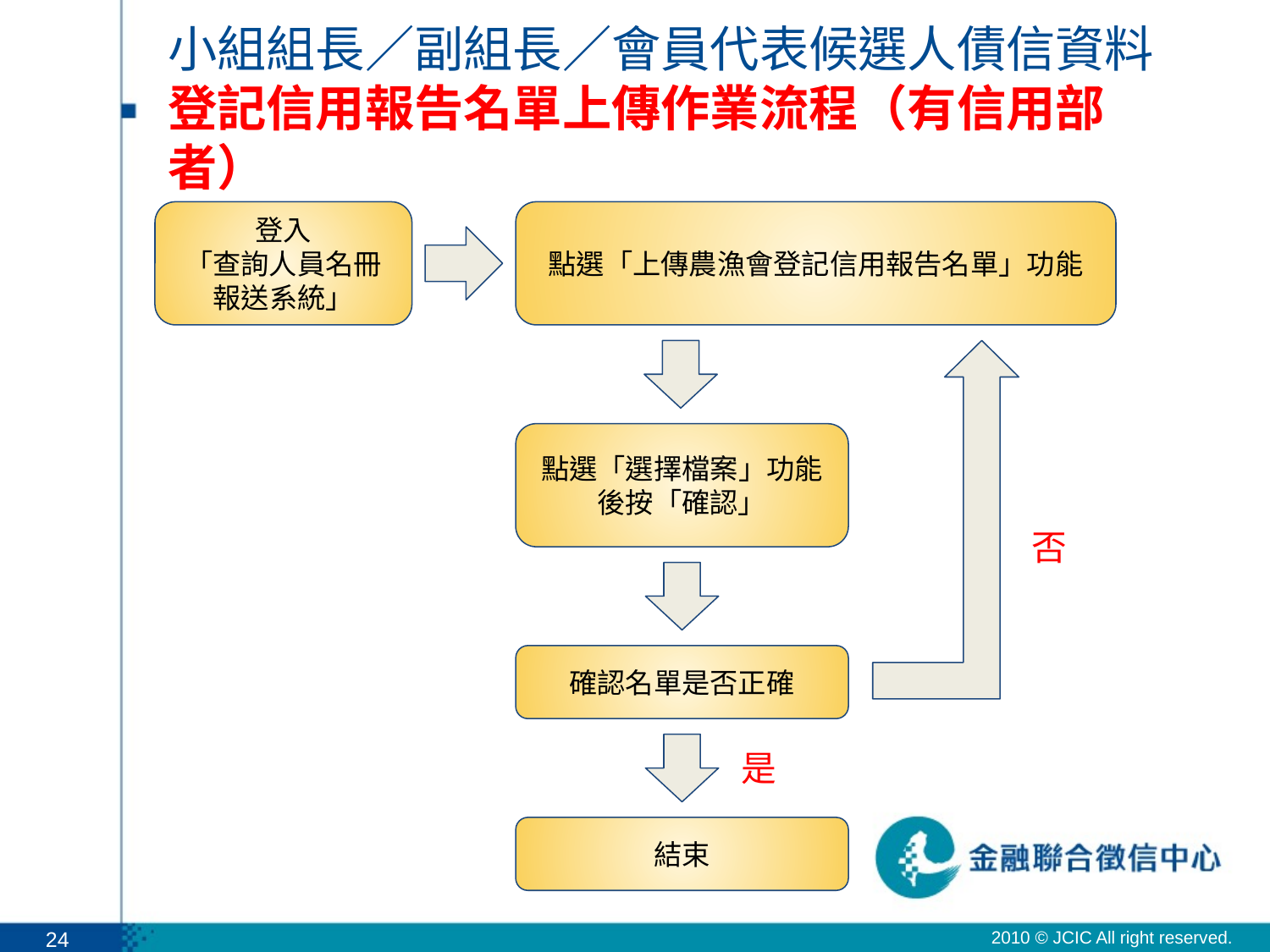

# 小組組長／副組長／會員代表候選人債信資料登記信用報告名單上傳作業流程（有信用部者）
登入
「查詢人員名冊報送系統」
點選「上傳農漁會登記信用報告名單」功能

點選「選擇檔案」功能後按「確認」
否

確認名單是否正確

是
結束
24